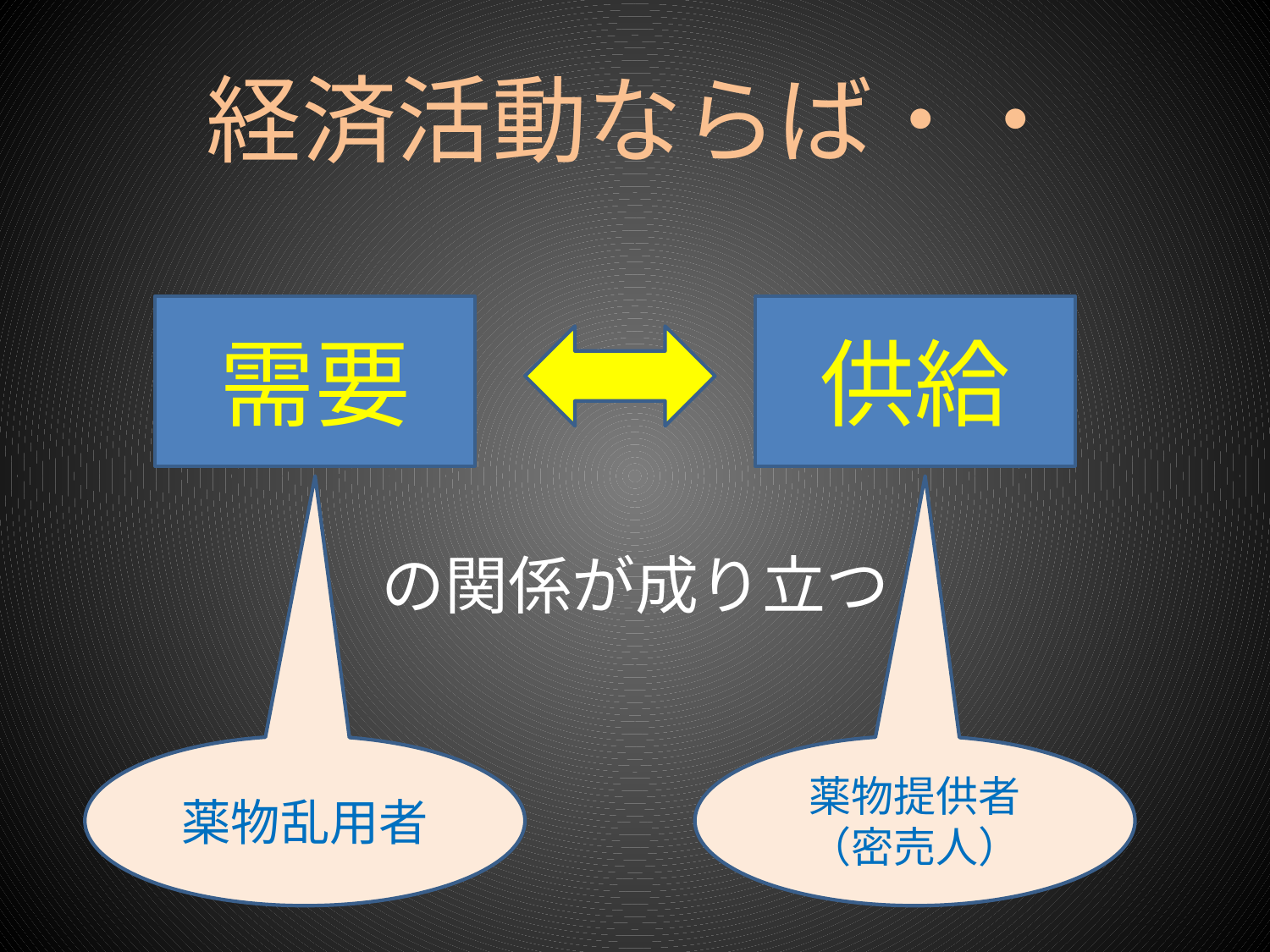

# 経済活動ならば・・

の関係が成り立つ

需要
供給

薬物乱用者
薬物提供者
（密売人）